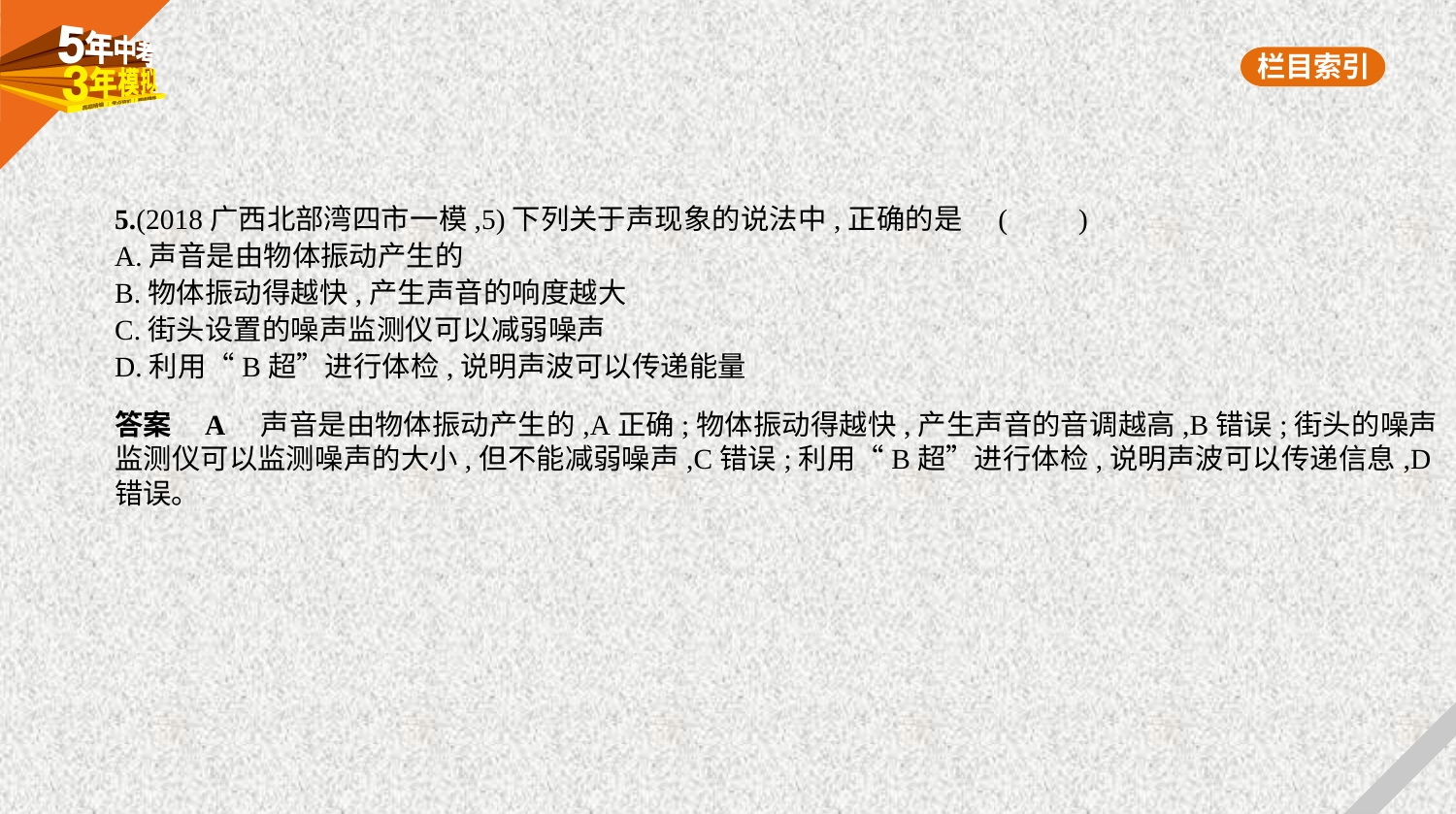

5.(2018广西北部湾四市一模,5)下列关于声现象的说法中,正确的是 (　　)
A.声音是由物体振动产生的
B.物体振动得越快,产生声音的响度越大
C.街头设置的噪声监测仪可以减弱噪声
D.利用“B超”进行体检,说明声波可以传递能量
答案    A　声音是由物体振动产生的,A正确;物体振动得越快,产生声音的音调越高,B错误;街头的噪声
监测仪可以监测噪声的大小,但不能减弱噪声,C错误;利用“B超”进行体检,说明声波可以传递信息,D
错误。